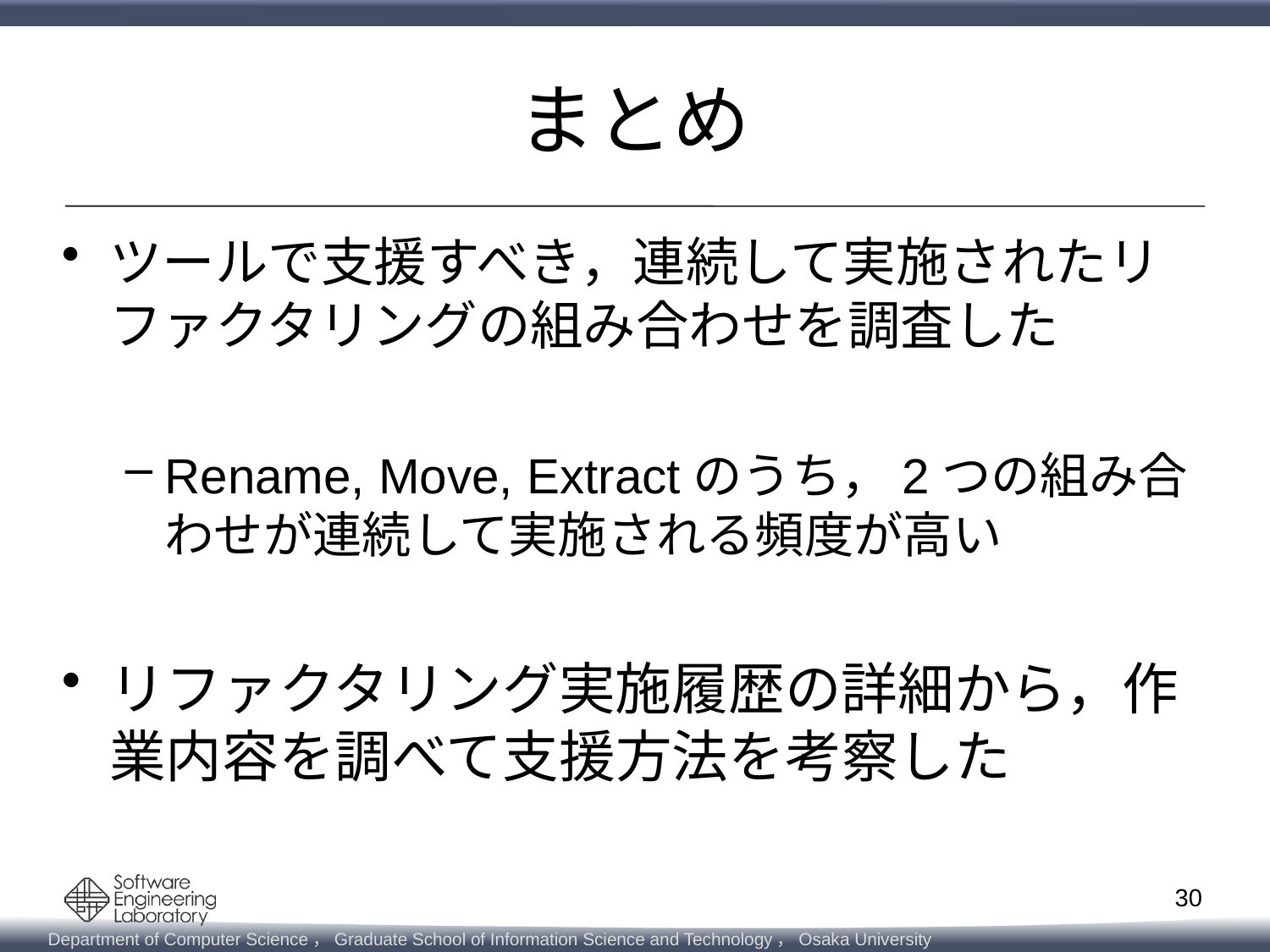

# まとめ
ツールで支援すべき，連続して実施されたリファクタリングの組み合わせを調査した

Rename, Move, Extractのうち，2つの組み合わせが連続して実施される頻度が高い

リファクタリング実施履歴の詳細から，作業内容を調べて支援方法を考察した

30